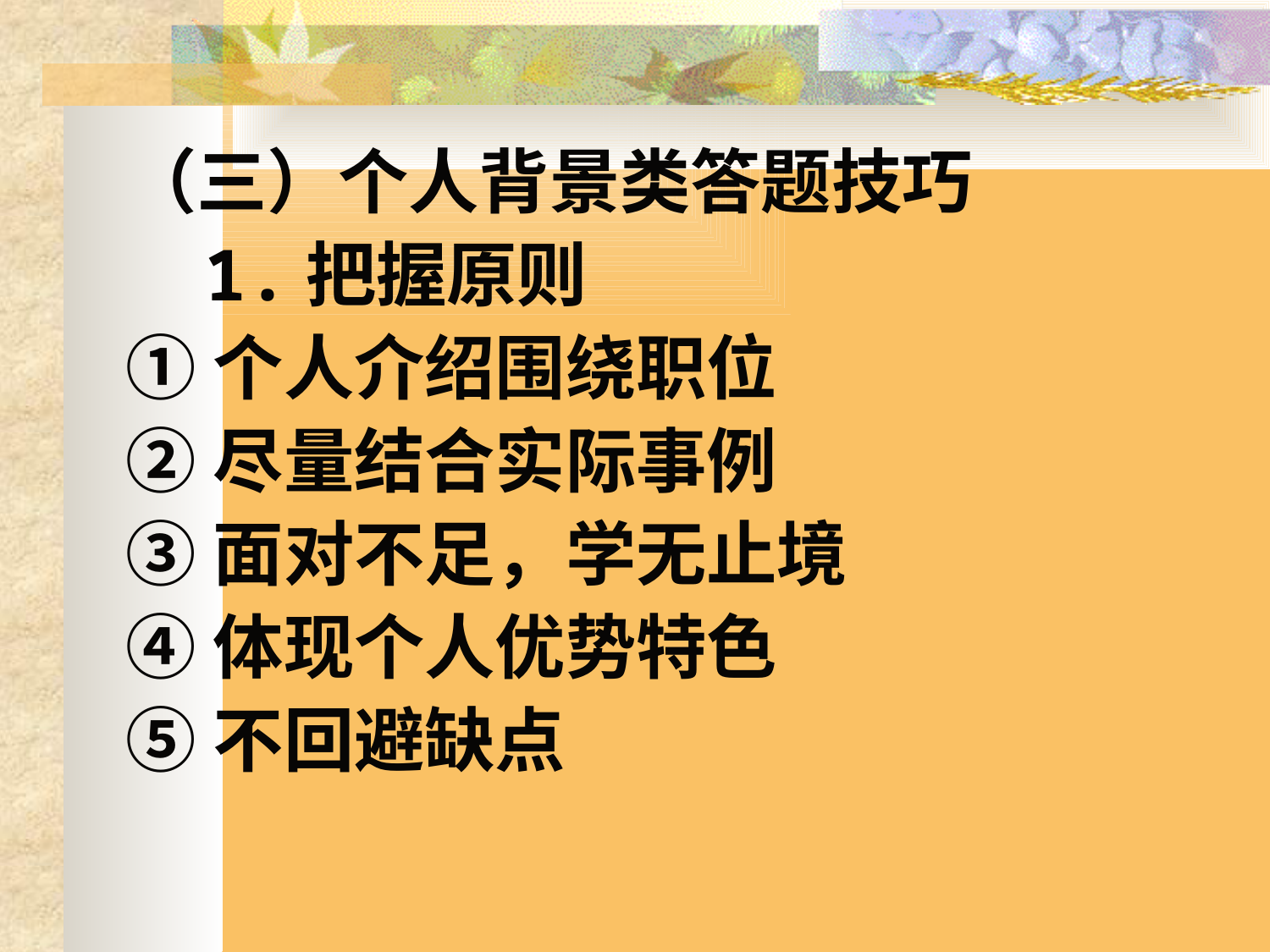

（三）个人背景类答题技巧
   1.把握原则
   ①个人介绍围绕职位
   ②尽量结合实际事例
   ③面对不足，学无止境
   ④体现个人优势特色
   ⑤不回避缺点